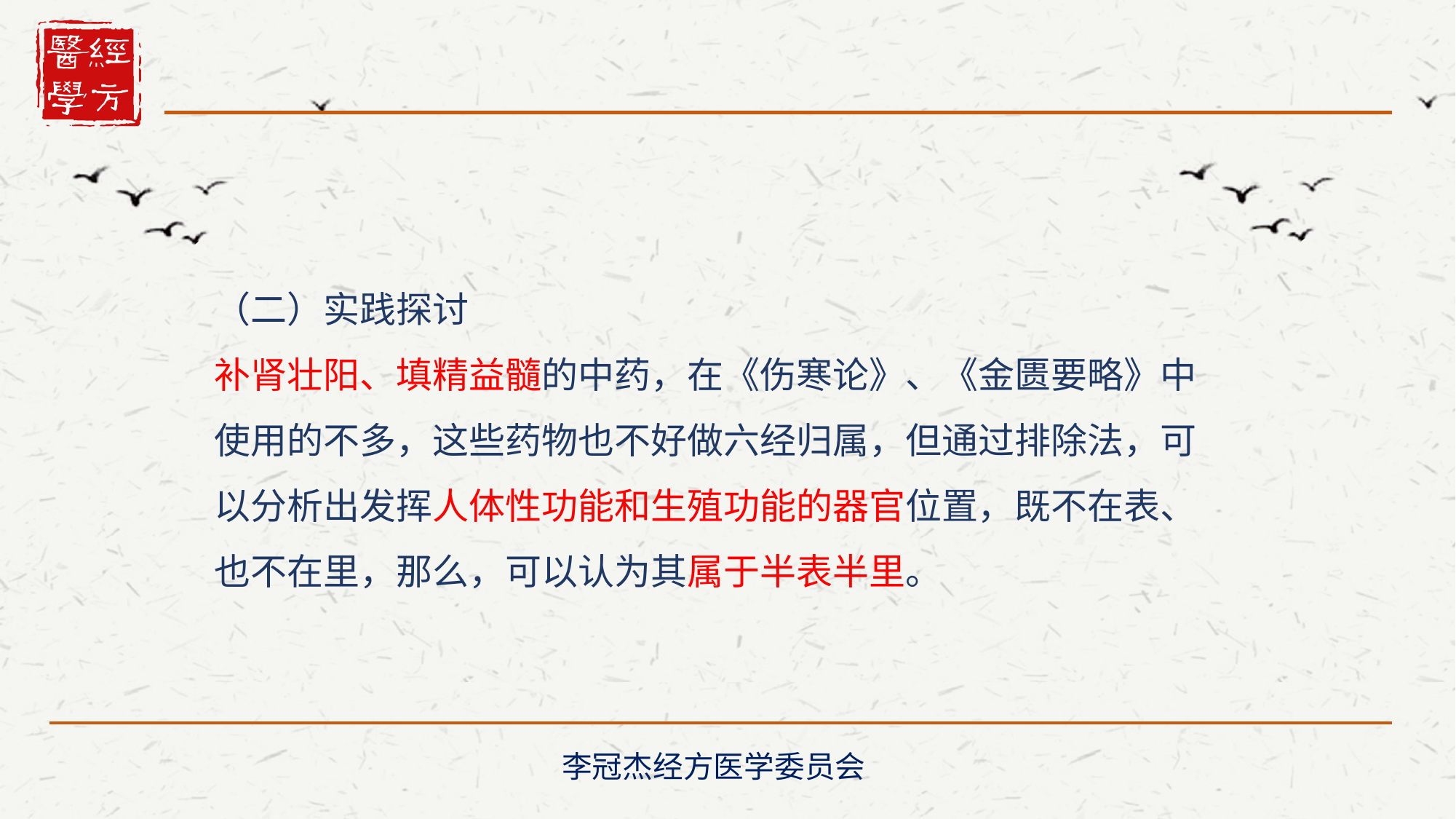

（二）实践探讨
补肾壮阳、填精益髓的中药，在《伤寒论》、《金匮要略》中使用的不多，这些药物也不好做六经归属，但通过排除法，可以分析出发挥人体性功能和生殖功能的器官位置，既不在表、也不在里，那么，可以认为其属于半表半里。

40